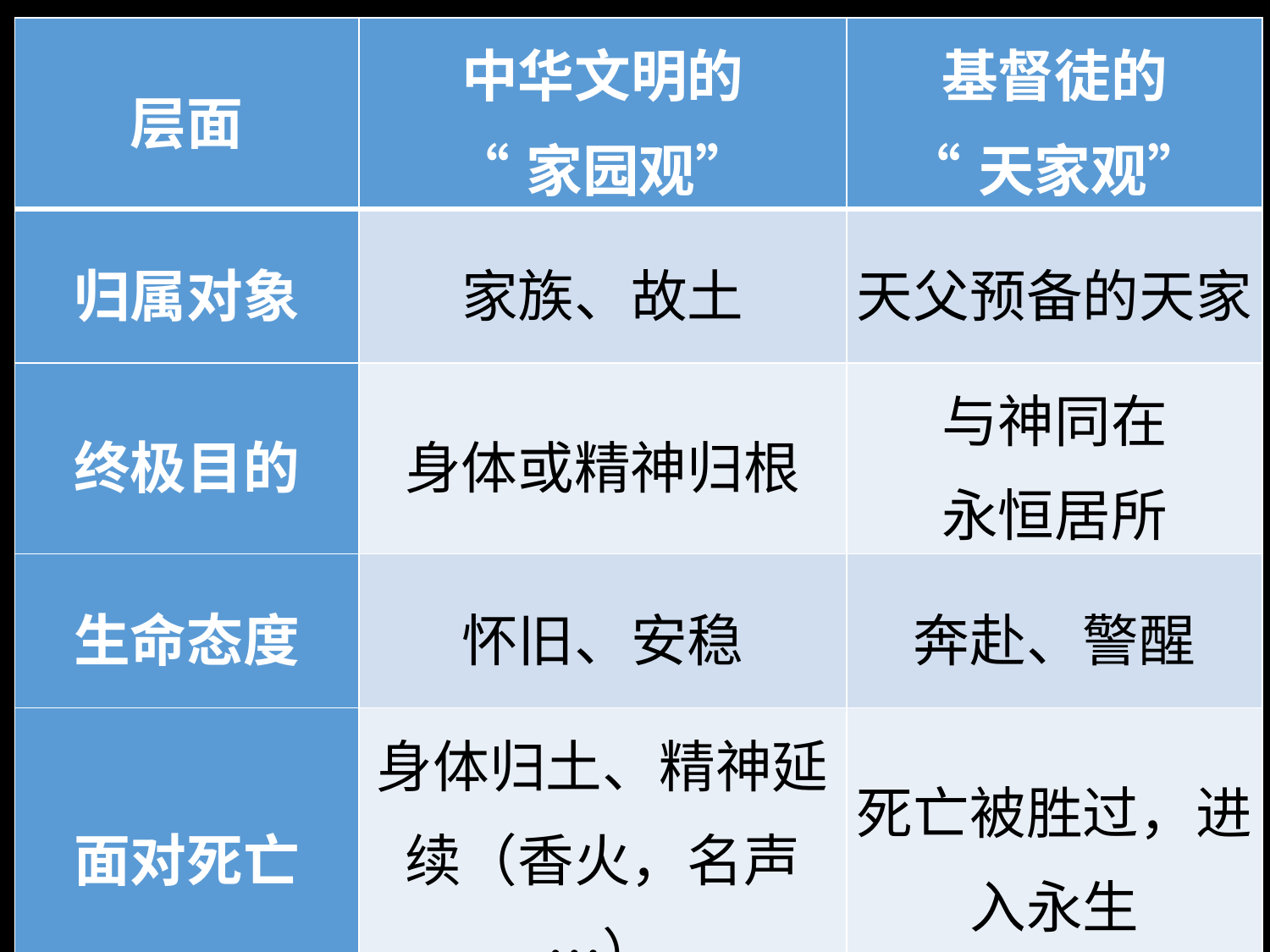

| 层面 | 中华文明的 “家园观” | 基督徒的 “天家观” |
| --- | --- | --- |
| 归属对象 | 家族、故土 | 天父预备的天家 |
| 终极目的 | 身体或精神归根 | 与神同在 永恒居所 |
| 生命态度 | 怀旧、安稳 | 奔赴、警醒 |
| 面对死亡 | 身体归土、精神延续（香火，名声…） | 死亡被胜过，进入永生 |
| 彼岸的保证 | 无 | 有 |